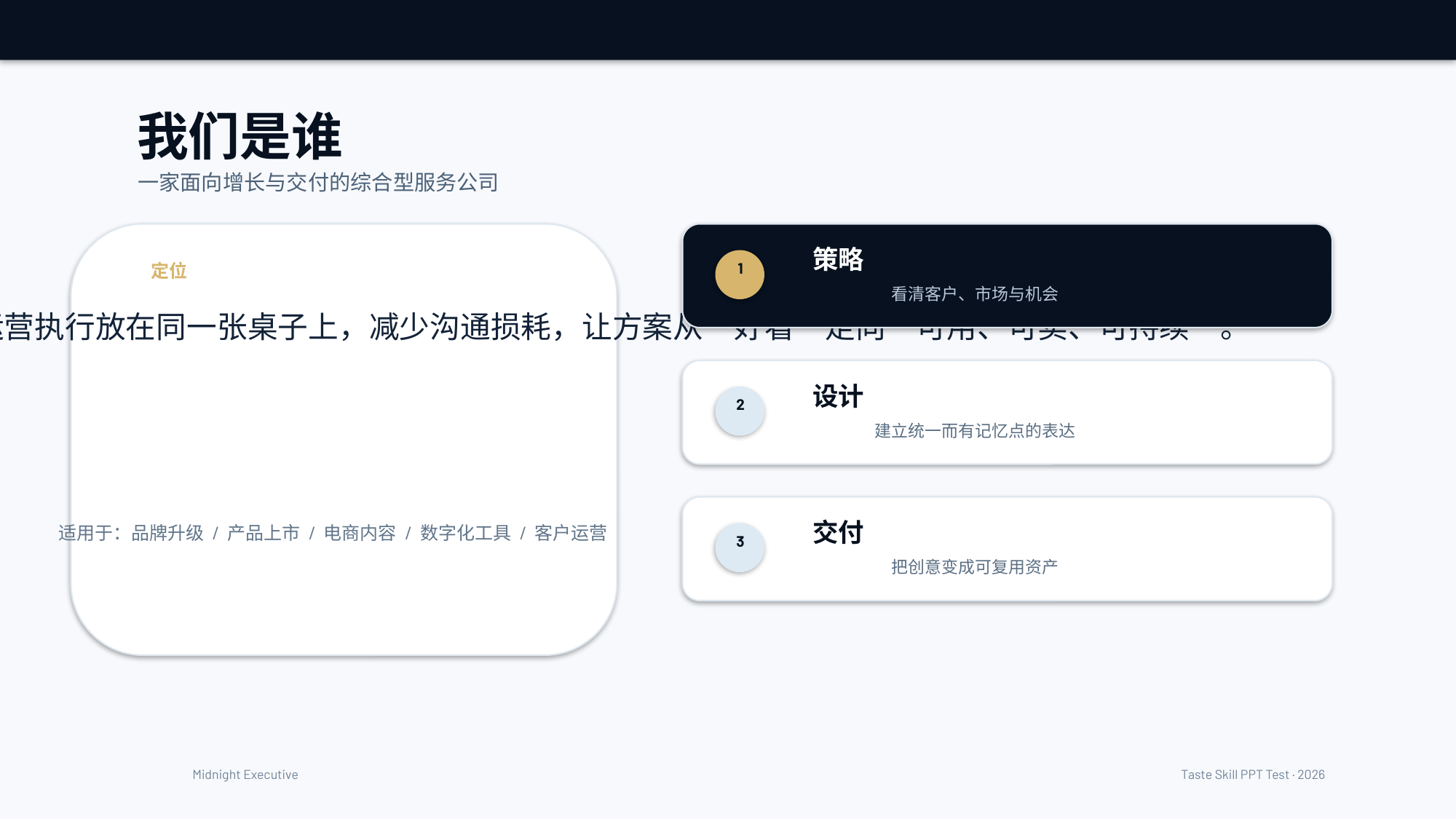

我们是谁
一家面向增长与交付的综合型服务公司

策略

1
定位
看清客户、市场与机会
我们把品牌策略、内容设计、技术工具与运营执行放在同一张桌子上，减少沟通损耗，让方案从“好看”走向“可用、可卖、可持续”。

设计

2
建立统一而有记忆点的表达

交付
适用于：品牌升级 / 产品上市 / 电商内容 / 数字化工具 / 客户运营

3
把创意变成可复用资产
Midnight Executive
Taste Skill PPT Test · 2026